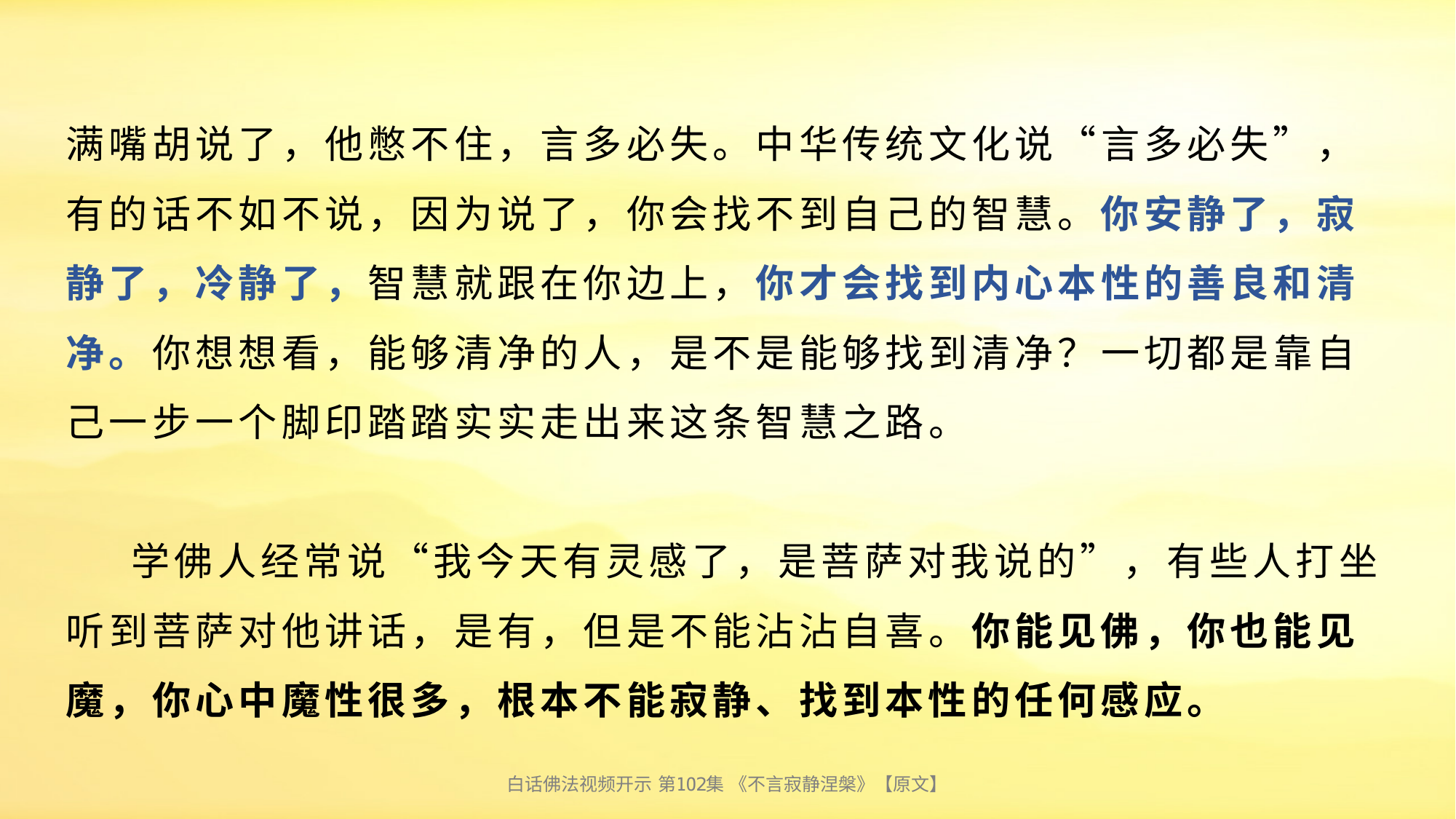

# 满嘴胡说了，他憋不住，言多必失。中华传统文化说“言多必失”，有的话不如不说，因为说了，你会找不到自己的智慧。你安静了，寂静了，冷静了，智慧就跟在你边上，你才会找到内心本性的善良和清净。你想想看，能够清净的人，是不是能够找到清净？一切都是靠自己一步一个脚印踏踏实实走出来这条智慧之路。 学佛人经常说“我今天有灵感了，是菩萨对我说的”，有些人打坐听到菩萨对他讲话，是有，但是不能沾沾自喜。你能见佛，你也能见魔，你心中魔性很多，根本不能寂静、找到本性的任何感应。
白话佛法视频开示 第102集 《不言寂静涅槃》【原文】